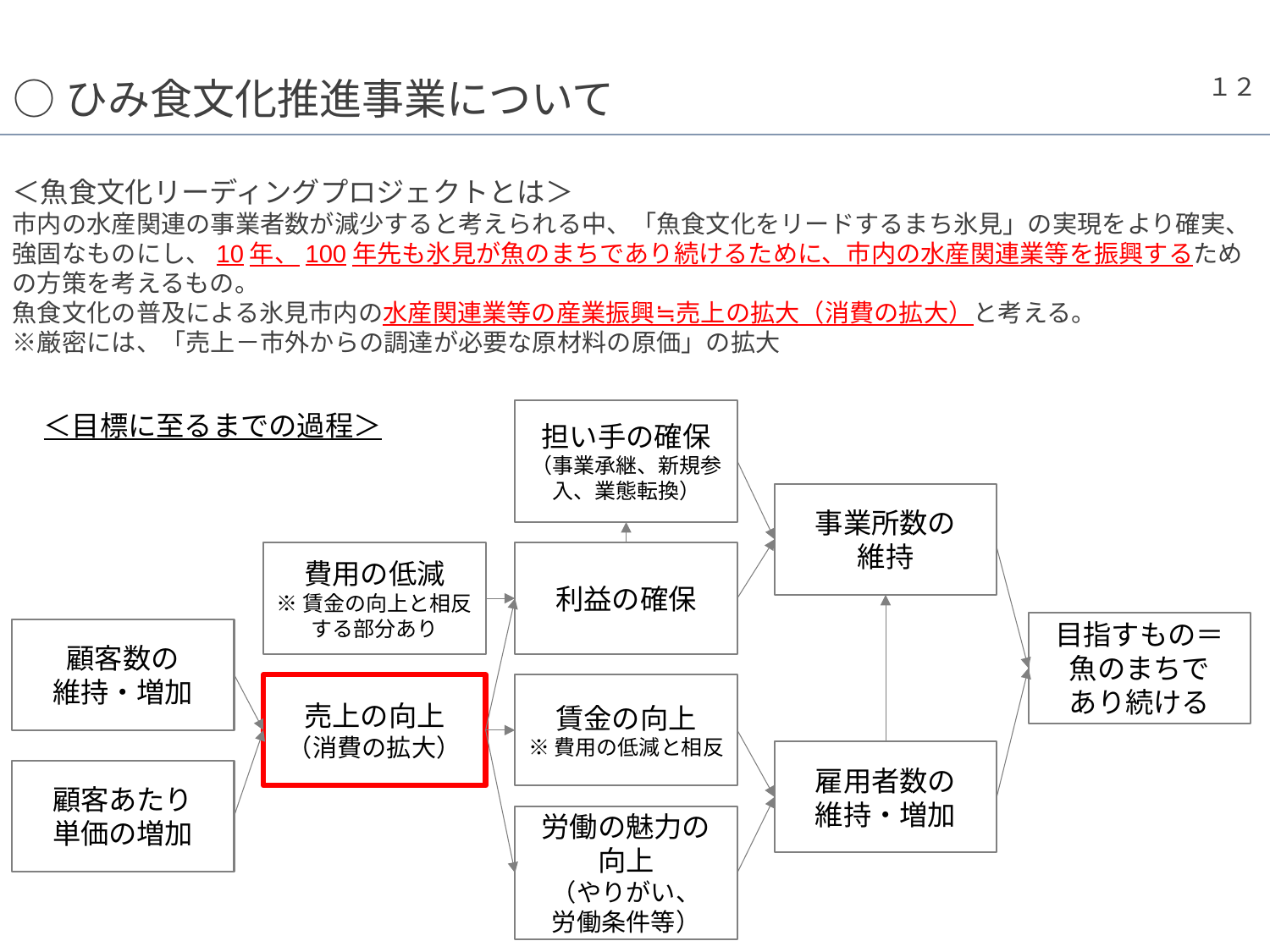

１２
# ○ひみ食文化推進事業について
＜魚食文化リーディングプロジェクトとは＞
市内の水産関連の事業者数が減少すると考えられる中、「魚食文化をリードするまち氷見」の実現をより確実、強固なものにし、10年、100年先も氷見が魚のまちであり続けるために、市内の水産関連業等を振興するための方策を考えるもの。
魚食文化の普及による氷見市内の水産関連業等の産業振興≒売上の拡大（消費の拡大）と考える。
※厳密には、「売上－市外からの調達が必要な原材料の原価」の拡大
担い手の確保
（事業承継、新規参入、業態転換）
＜目標に至るまでの過程＞
事業所数の
維持
費用の低減
※賃金の向上と相反
する部分あり
利益の確保
目指すもの＝
魚のまちで
あり続ける
顧客数の
維持・増加
売上の向上
（消費の拡大）
賃金の向上
※費用の低減と相反
雇用者数の
維持・増加
顧客あたり
単価の増加
労働の魅力の
向上
（やりがい、
労働条件等）